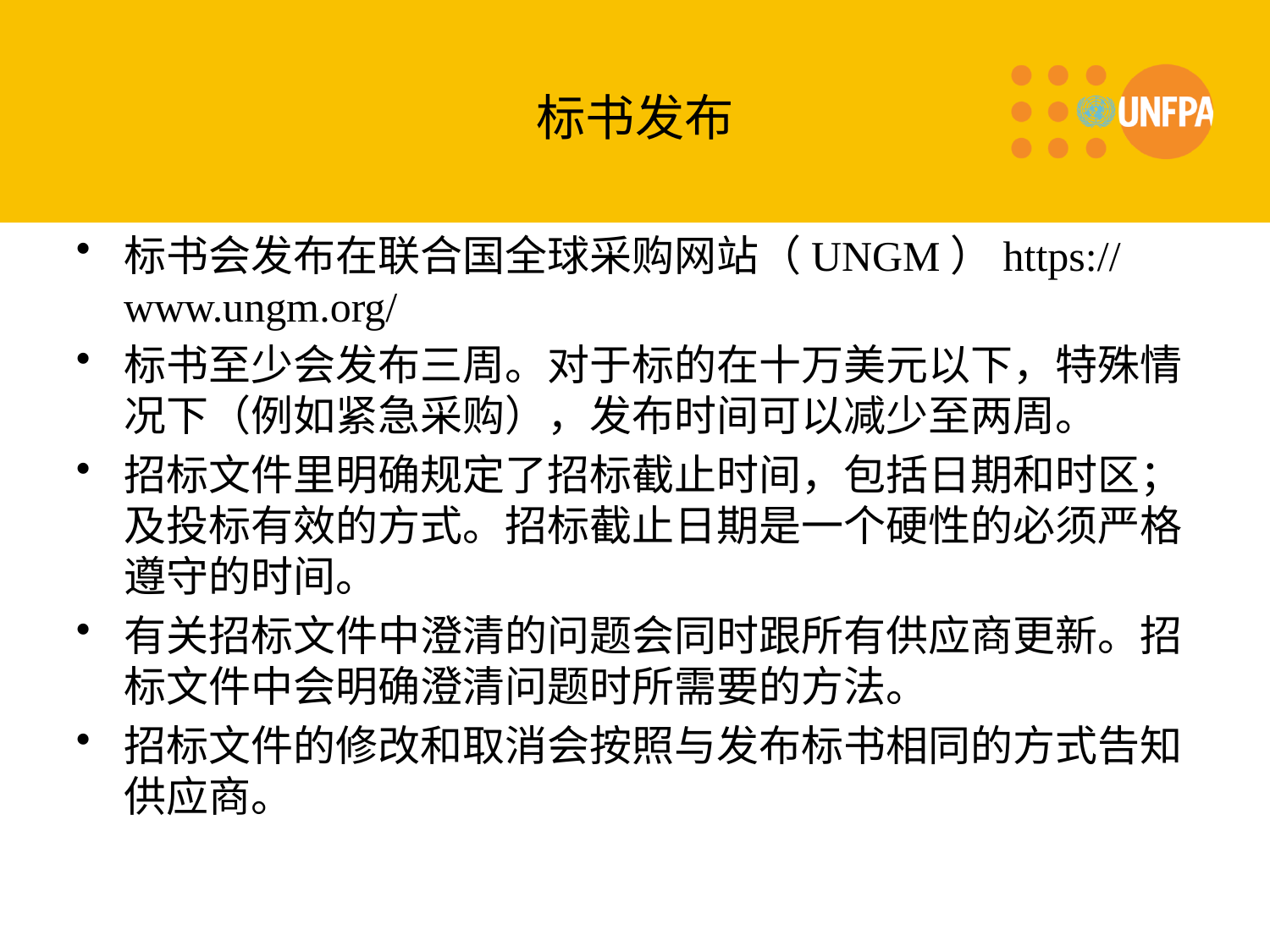

# 标书发布
标书会发布在联合国全球采购网站（UNGM）https://www.ungm.org/
标书至少会发布三周。对于标的在十万美元以下，特殊情况下（例如紧急采购），发布时间可以减少至两周。
招标文件里明确规定了招标截止时间，包括日期和时区；及投标有效的方式。招标截止日期是一个硬性的必须严格遵守的时间。
有关招标文件中澄清的问题会同时跟所有供应商更新。招标文件中会明确澄清问题时所需要的方法。
招标文件的修改和取消会按照与发布标书相同的方式告知供应商。